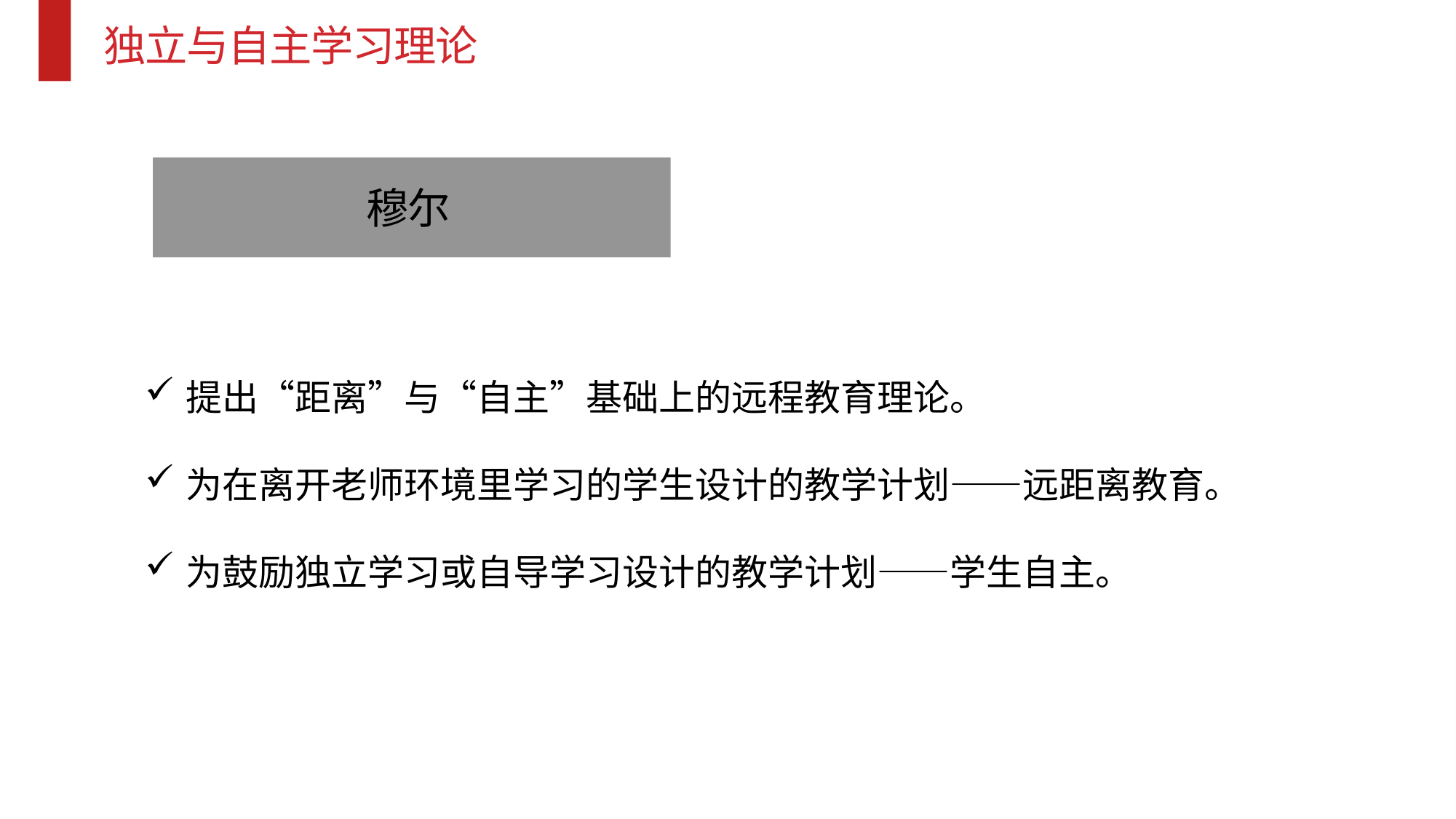

独立与自主学习理论

穆尔
提出“距离”与“自主”基础上的远程教育理论。
为在离开老师环境里学习的学生设计的教学计划——远距离教育。
为鼓励独立学习或自导学习设计的教学计划——学生自主。